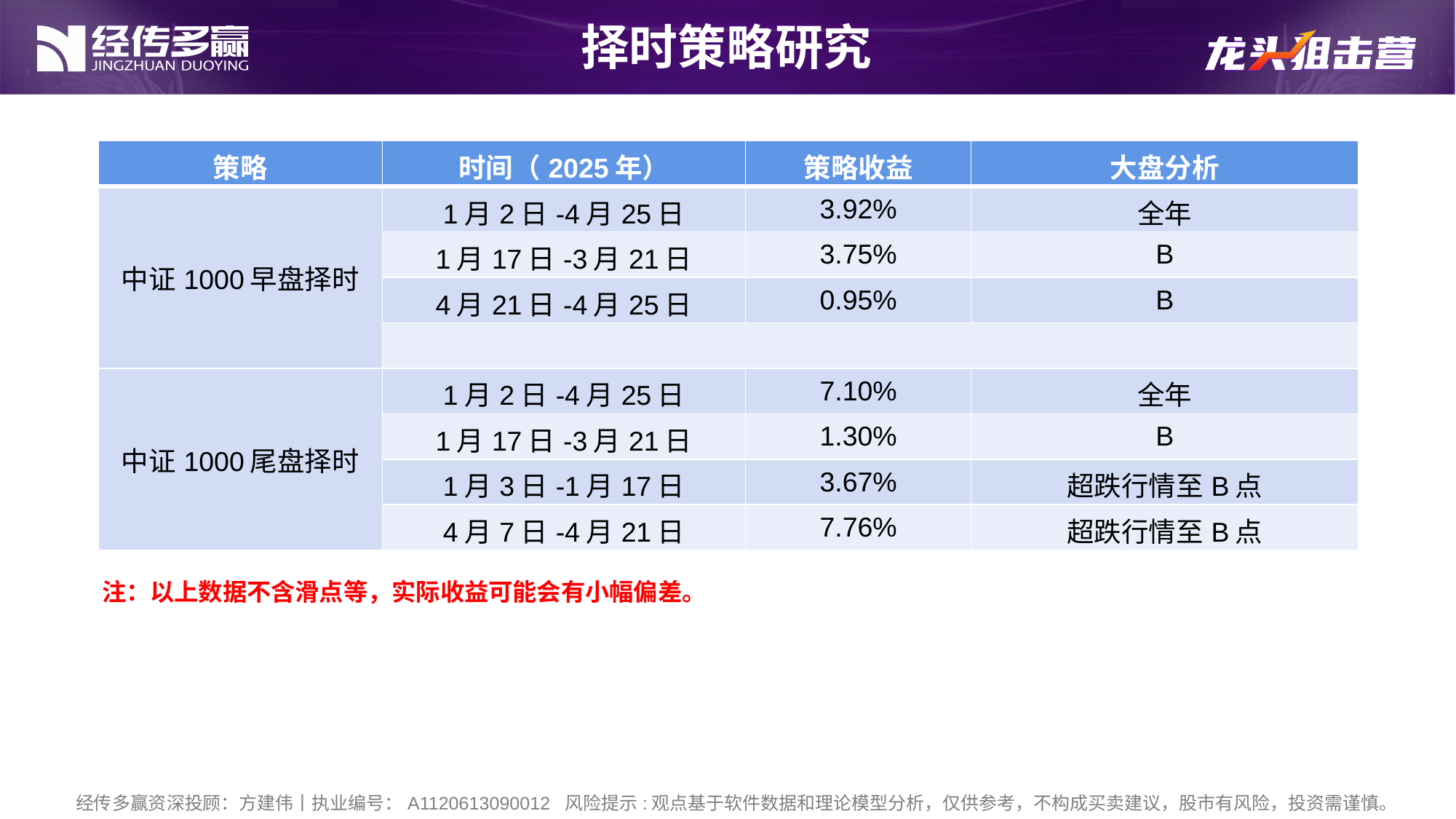

择时策略研究
| 策略 | 时间（2025年） | 策略收益 | 大盘分析 |
| --- | --- | --- | --- |
| 中证1000早盘择时 | 1月2日-4月25日 | 3.92% | 全年 |
|  | 1月17日-3月21日 | 3.75% | B |
|  | 4月21日-4月25日 | 0.95% | B |
|  |  |  |  |
| 中证1000尾盘择时 | 1月2日-4月25日 | 7.10% | 全年 |
|  | 1月17日-3月21日 | 1.30% | B |
|  | 1月3日-1月17日 | 3.67% | 超跌行情至B点 |
|  | 4月7日-4月21日 | 7.76% | 超跌行情至B点 |
注：以上数据不含滑点等，实际收益可能会有小幅偏差。